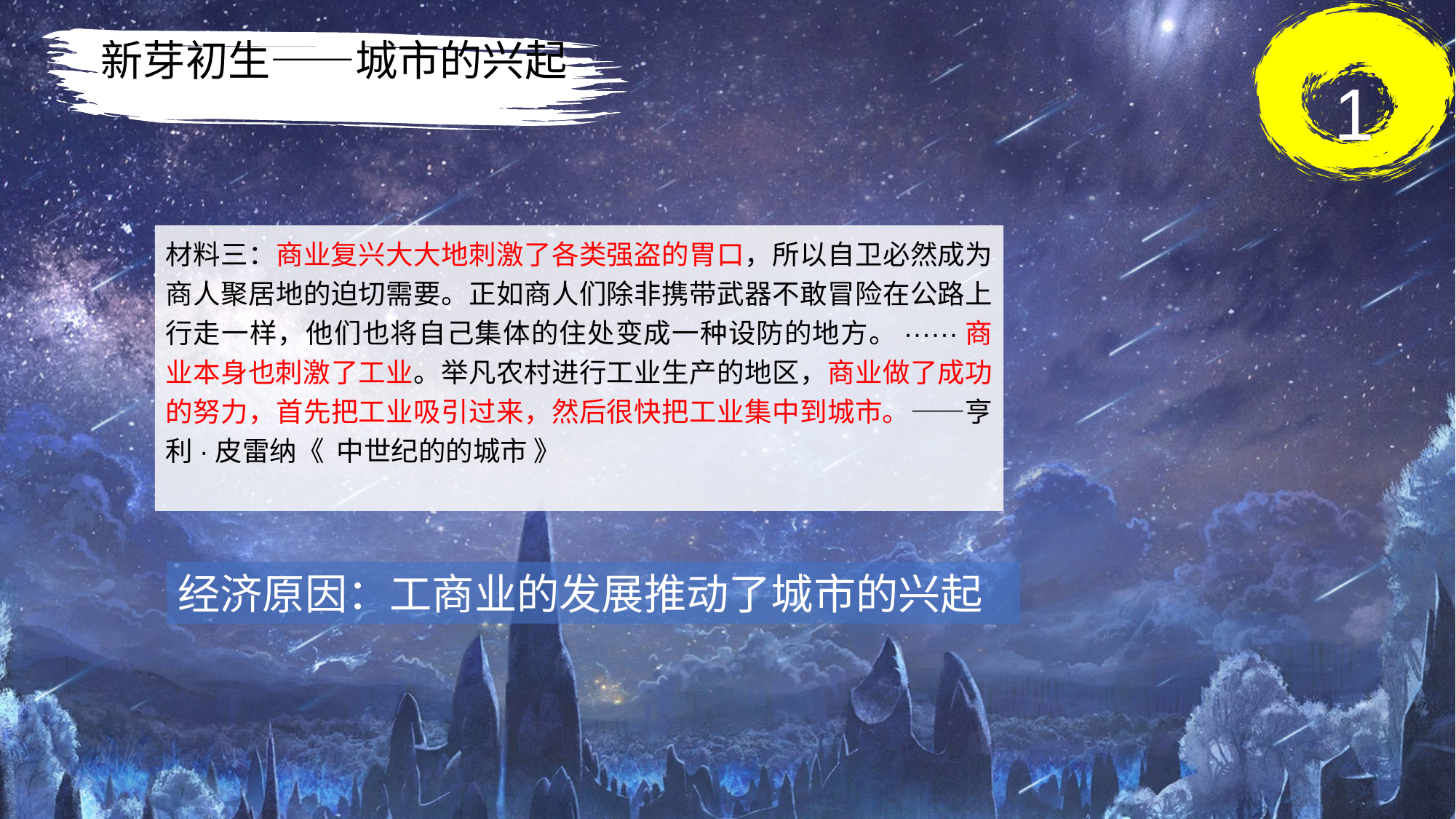

新芽初生——城市的兴起
1
材料三：商业复兴大大地刺激了各类强盗的胃口，所以自卫必然成为商人聚居地的迫切需要。正如商人们除非携带武器不敢冒险在公路上行走一样，他们也将自己集体的住处变成一种设防的地方。······商业本身也刺激了工业。举凡农村进行工业生产的地区，商业做了成功的努力，首先把工业吸引过来，然后很快把工业集中到城市。——亨利·皮雷纳《  中世纪的的城市 》

经济原因：工商业的发展推动了城市的兴起